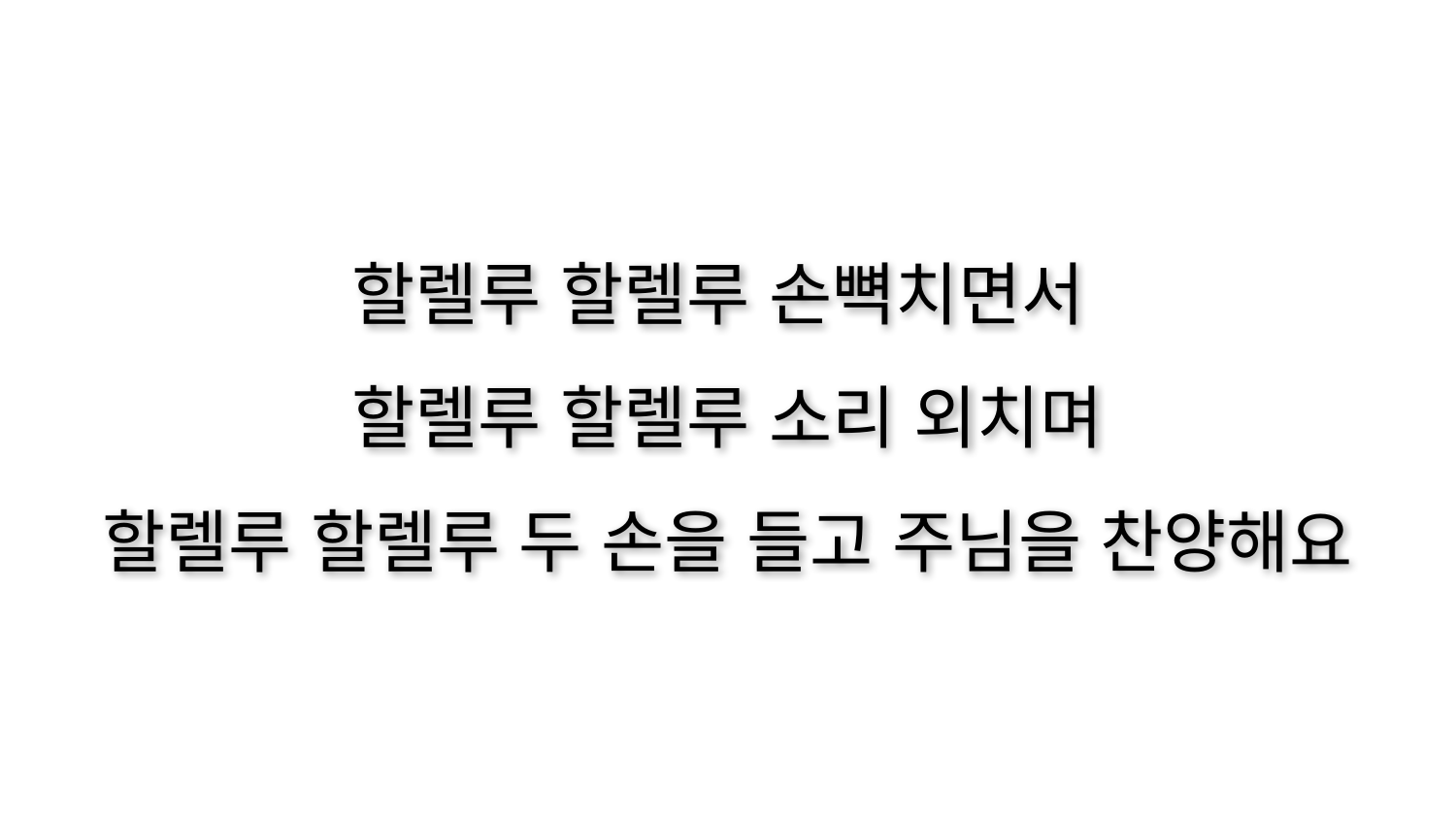

할렐루 할렐루 손뼉치면서
할렐루 할렐루 소리 외치며
할렐루 할렐루 두 손을 들고 주님을 찬양해요